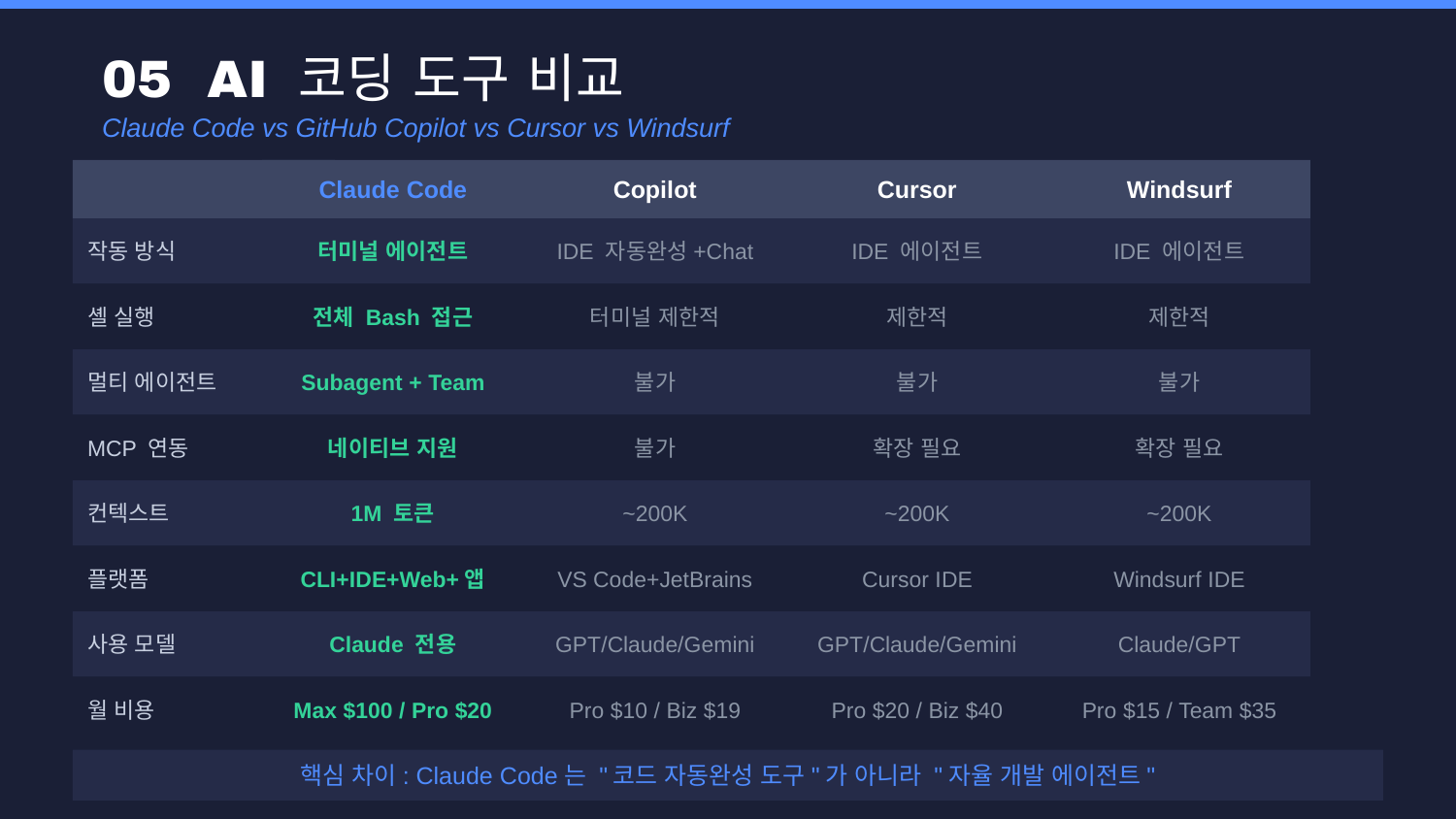

05  AI 코딩 도구 비교
Claude Code vs GitHub Copilot vs Cursor vs Windsurf

Claude Code

Copilot

Cursor

Windsurf

작동 방식

터미널 에이전트

IDE 자동완성+Chat

IDE 에이전트

IDE 에이전트

셸 실행

전체 Bash 접근

터미널 제한적

제한적

제한적

멀티 에이전트

Subagent + Team

불가

불가

불가

MCP 연동

네이티브 지원

불가

확장 필요

확장 필요

컨텍스트

1M 토큰

~200K

~200K

~200K

플랫폼

CLI+IDE+Web+앱

VS Code+JetBrains

Cursor IDE

Windsurf IDE

사용 모델

Claude 전용

GPT/Claude/Gemini

GPT/Claude/Gemini

Claude/GPT

월 비용

Max $100 / Pro $20

Pro $10 / Biz $19

Pro $20 / Biz $40

Pro $15 / Team $35

핵심 차이: Claude Code는 "코드 자동완성 도구"가 아니라 "자율 개발 에이전트"